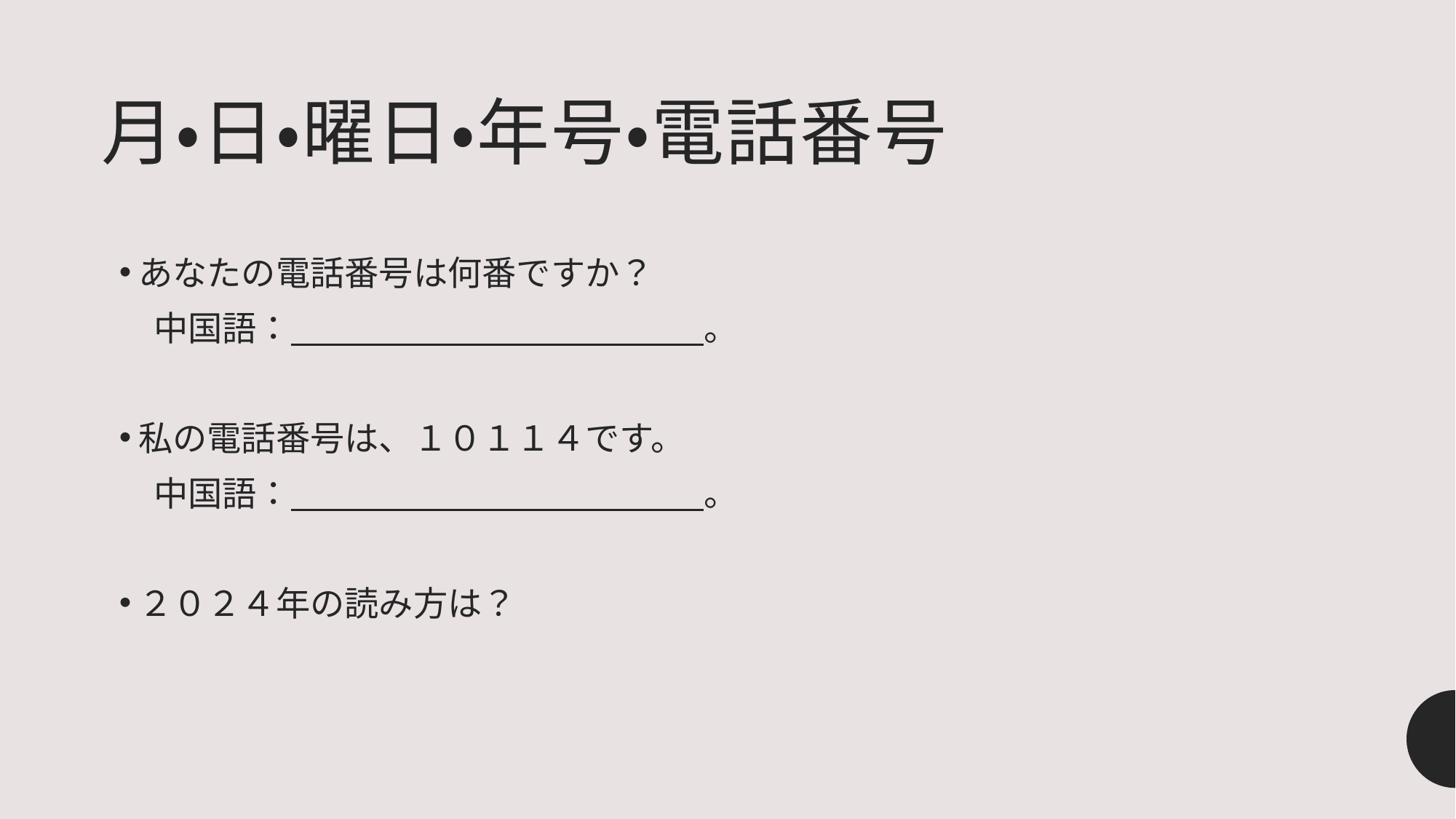

# 月・日・曜日・年号・電話番号
あなたの電話番号は何番ですか？
　中国語：　　　　　　　　　　　　。

私の電話番号は、１０１１４です。
　中国語：　　　　　　　　　　　　。

２０２４年の読み方は？